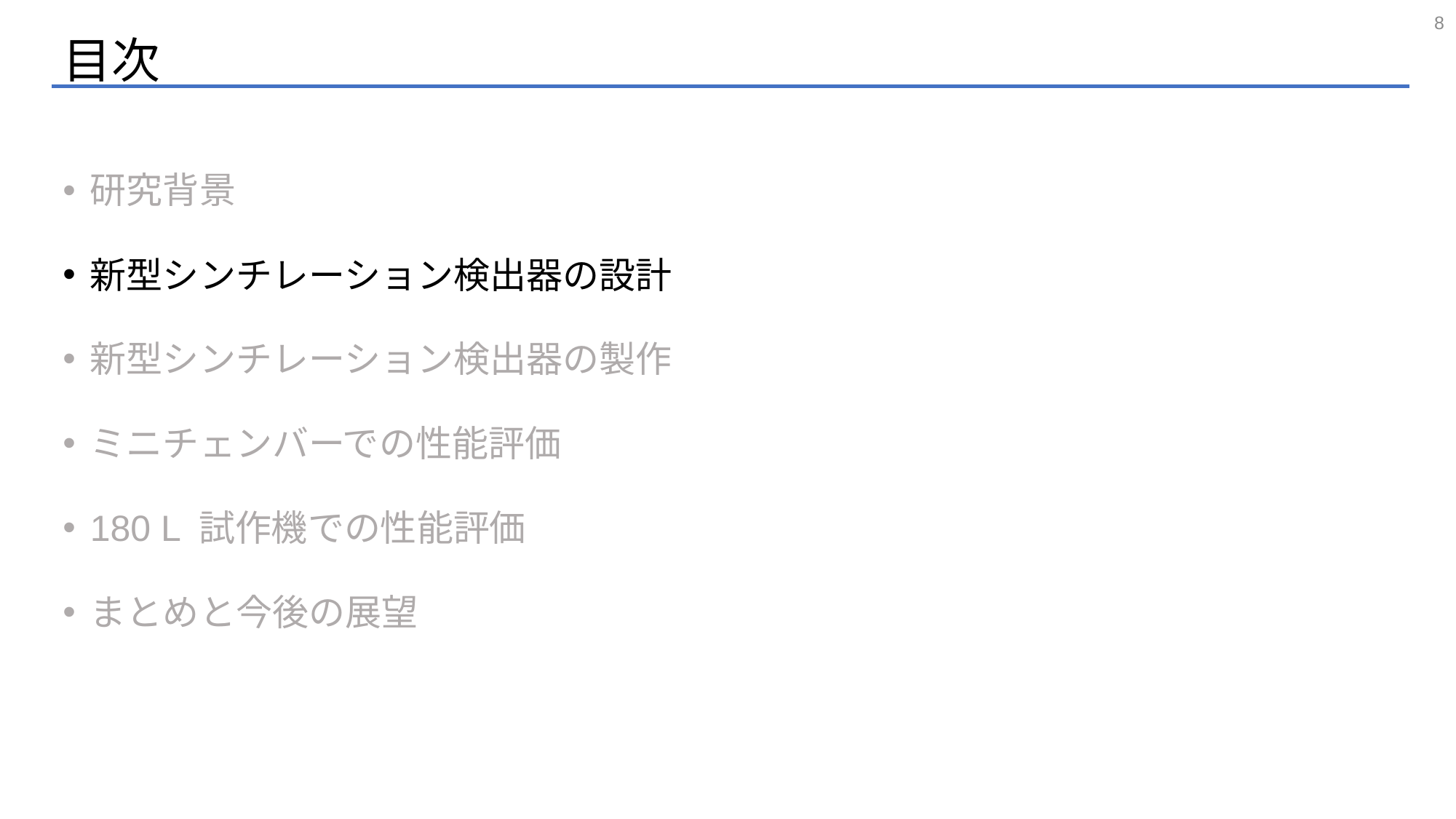

8
# 目次

研究背景

新型シンチレーション検出器の設計

新型シンチレーション検出器の製作

ミニチェンバーでの性能評価

180 L 試作機での性能評価

まとめと今後の展望